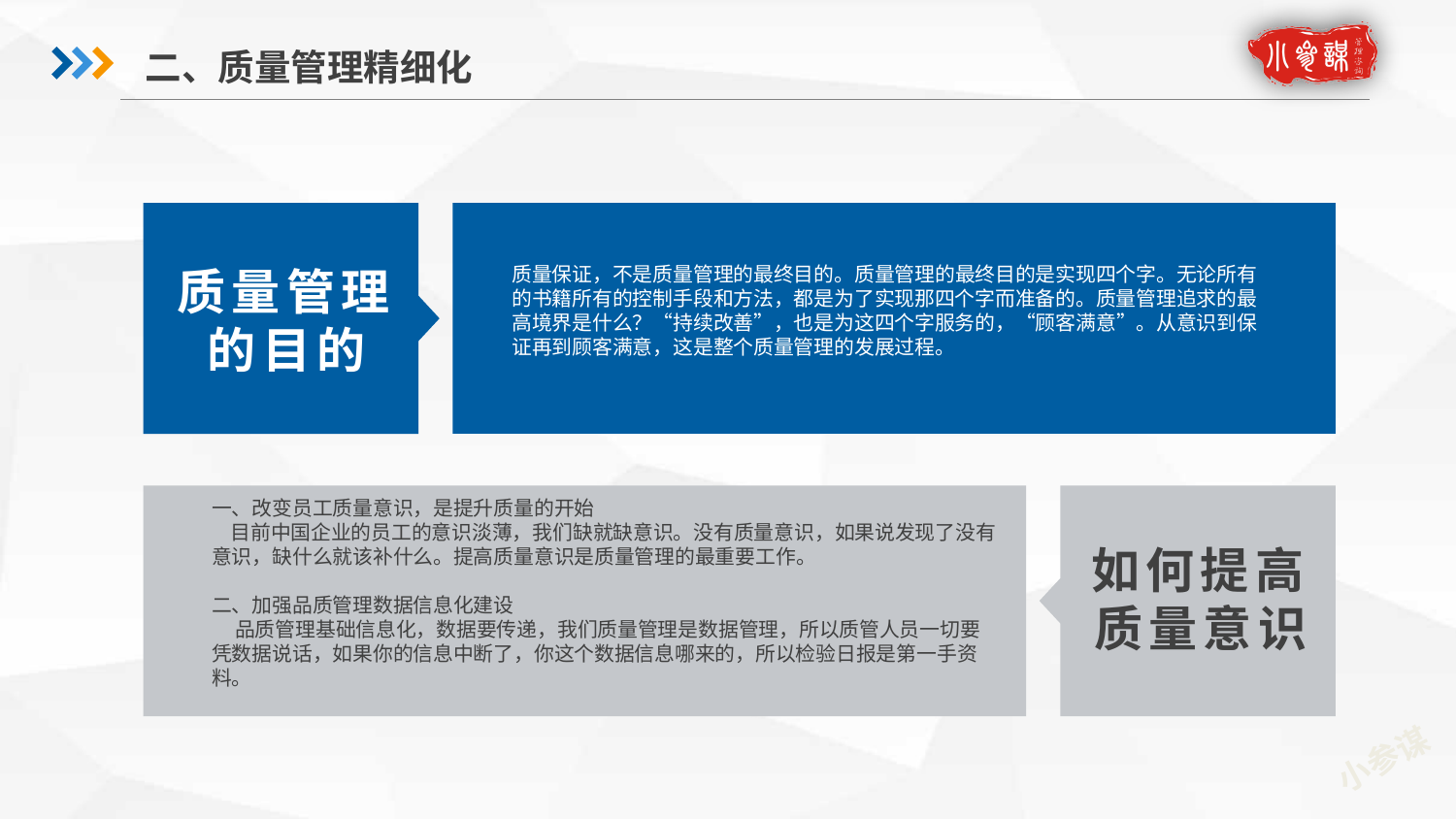

二、质量管理精细化

质量管理的目的
质量保证，不是质量管理的最终目的。质量管理的最终目的是实现四个字。无论所有的书籍所有的控制手段和方法，都是为了实现那四个字而准备的。质量管理追求的最高境界是什么？“持续改善”，也是为这四个字服务的，“顾客满意”。从意识到保证再到顾客满意，这是整个质量管理的发展过程。

一、改变员工质量意识，是提升质量的开始
   目前中国企业的员工的意识淡薄，我们缺就缺意识。没有质量意识，如果说发现了没有意识，缺什么就该补什么。提高质量意识是质量管理的最重要工作。

二、加强品质管理数据信息化建设
    品质管理基础信息化，数据要传递，我们质量管理是数据管理，所以质管人员一切要凭数据说话，如果你的信息中断了，你这个数据信息哪来的，所以检验日报是第一手资料。

如何提高质量意识